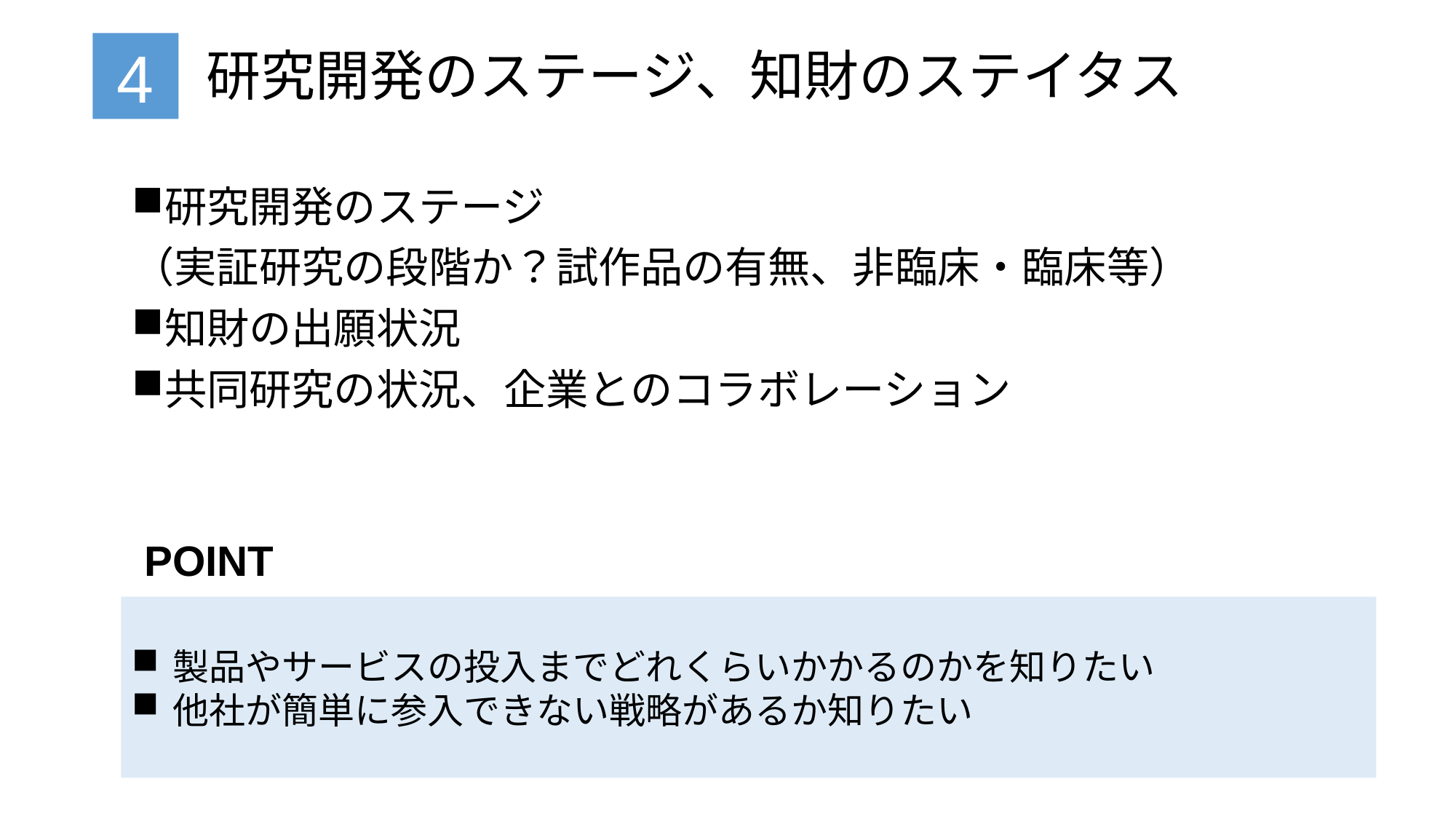

# 研究開発のステージ、知財のステイタス
4
研究開発のステージ
（実証研究の段階か？試作品の有無、非臨床・臨床等）
知財の出願状況
共同研究の状況、企業とのコラボレーション

POINT
製品やサービスの投入までどれくらいかかるのかを知りたい
他社が簡単に参入できない戦略があるか知りたい